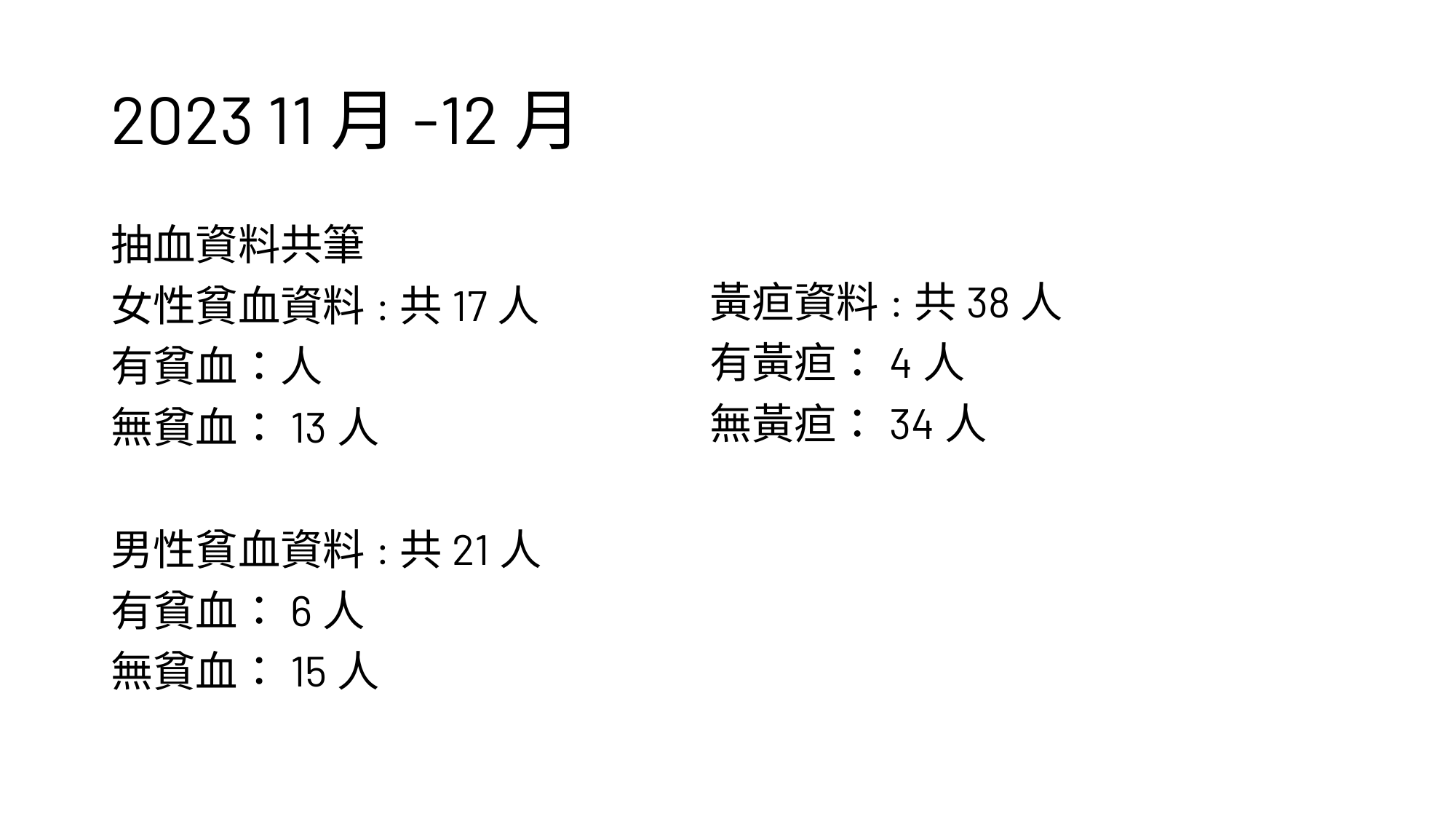

# 2023 11月-12月
抽血資料共筆
女性貧血資料:共17人
有貧血：人
無貧血：13人

男性貧血資料:共21人
有貧血：6人
無貧血：15人

黃疸資料:共38人
有黃疸：4人
無黃疸：34人